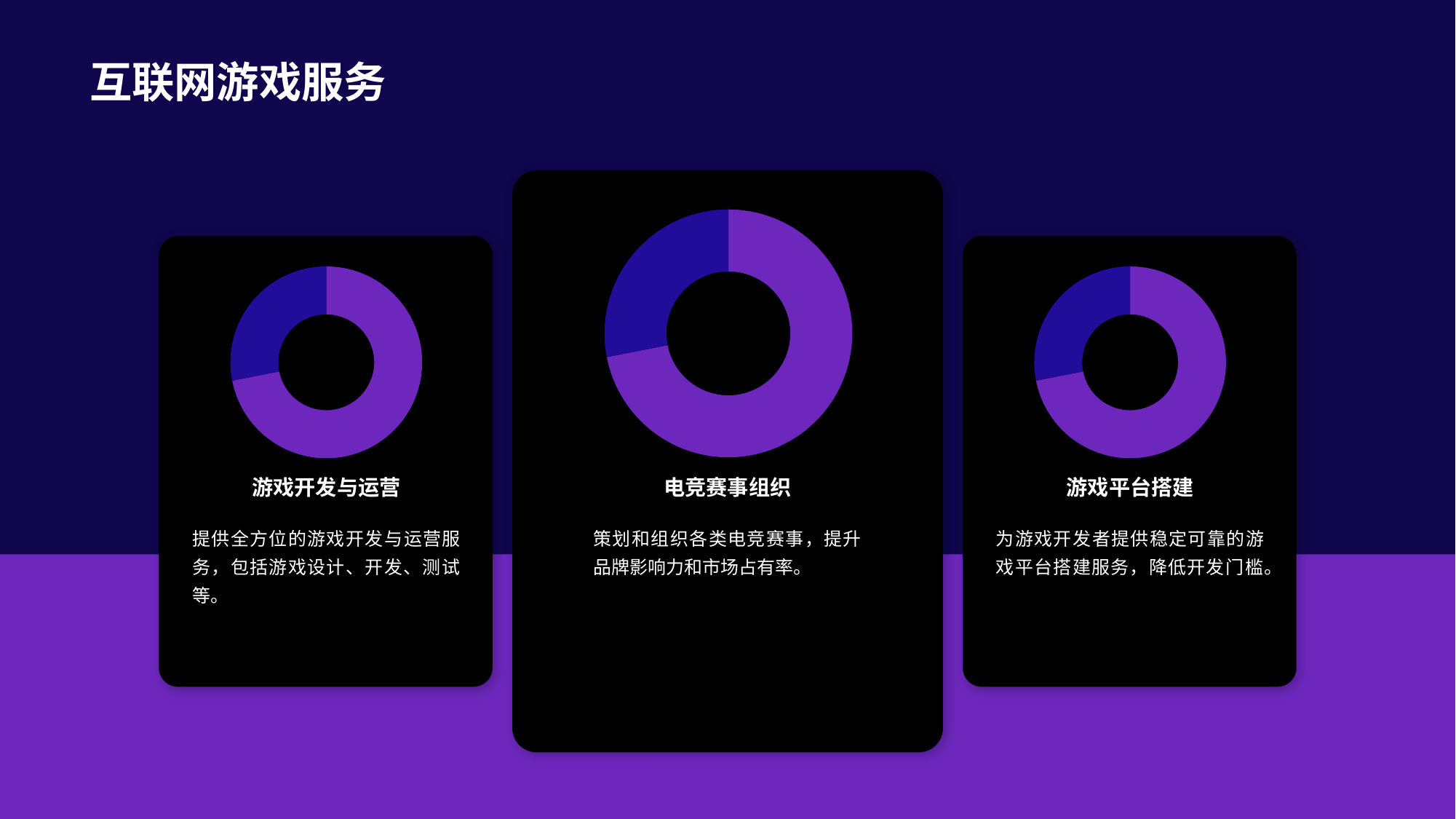

互联网游戏服务

### Chart

| Category | Sales |
|---|---|
| 1st Qtr | 8.2 |
| 2nd Qtr | 3.2 |

### Chart

| Category | Sales |
|---|---|
| 1st Qtr | 8.2 |
| 2nd Qtr | 3.2 |

### Chart

| Category | Sales |
|---|---|
| 1st Qtr | 8.2 |
| 2nd Qtr | 3.2 |
游戏开发与运营
提供全方位的游戏开发与运营服务，包括游戏设计、开发、测试等。
电竞赛事组织
策划和组织各类电竞赛事，提升品牌影响力和市场占有率。
游戏平台搭建
为游戏开发者提供稳定可靠的游戏平台搭建服务，降低开发门槛。